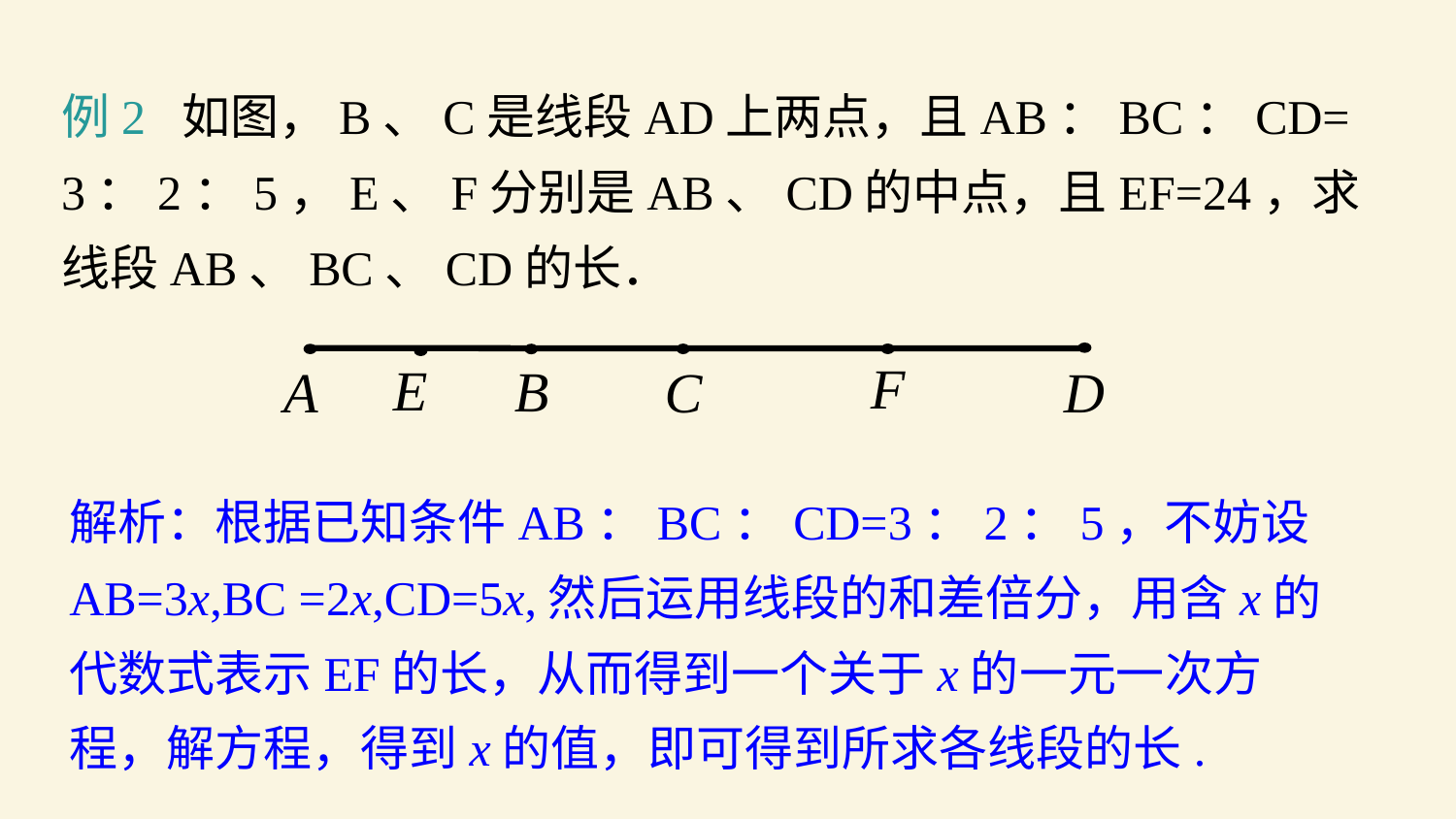

例2  如图，B、C是线段AD上两点，且AB：BC：CD=
3：2：5，E、F分别是AB、CD的中点，且EF=24，求线段AB、BC、CD的长．

F
E

B

C
D

A

解析：根据已知条件AB：BC：CD=3：2：5，不妨设AB=3x,BC =2x,CD=5x,然后运用线段的和差倍分，用含x的代数式表示EF的长，从而得到一个关于x的一元一次方程，解方程，得到x的值，即可得到所求各线段的长.